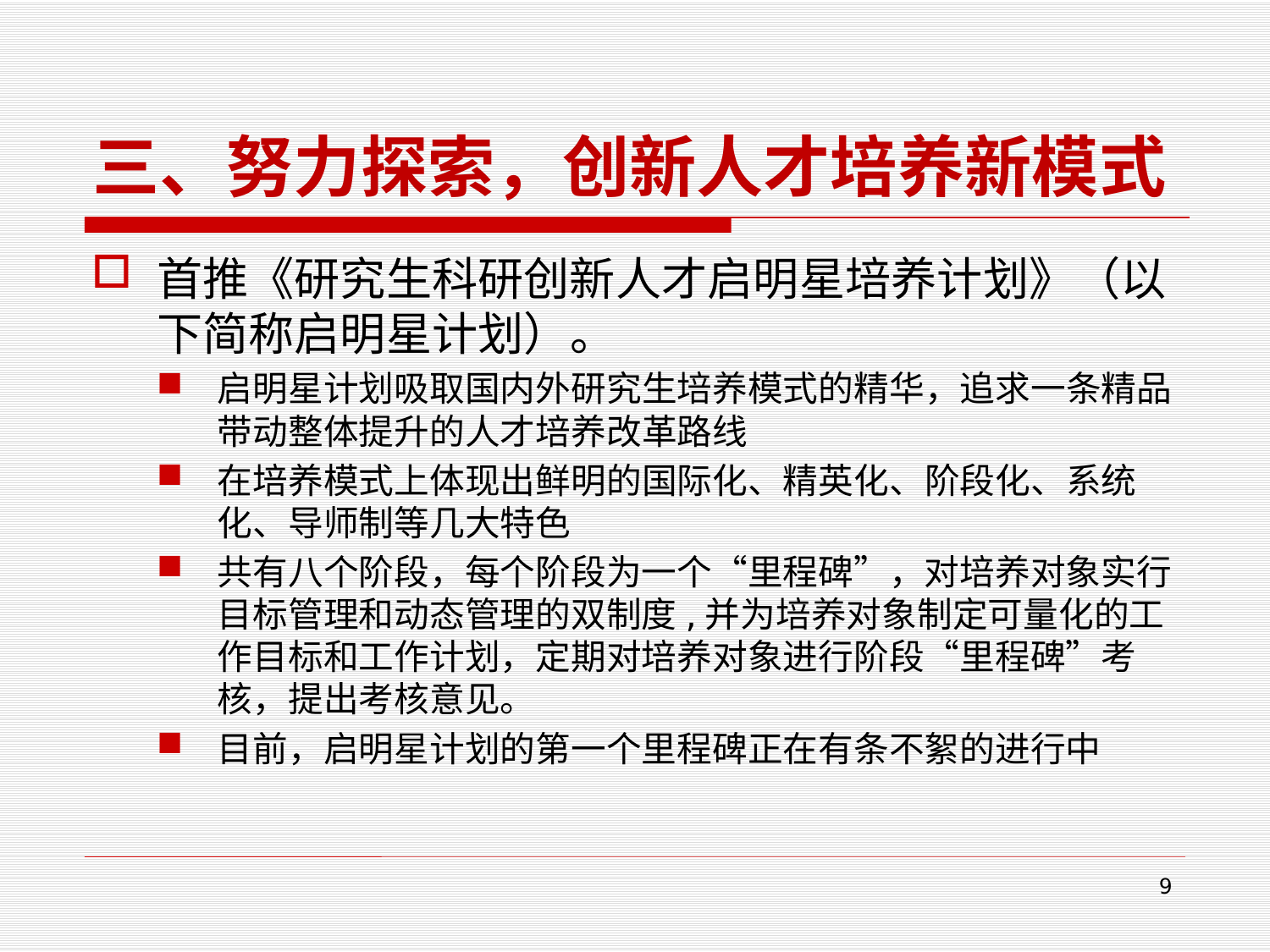

# 三、努力探索，创新人才培养新模式
首推《研究生科研创新人才启明星培养计划》（以下简称启明星计划）。
启明星计划吸取国内外研究生培养模式的精华，追求一条精品带动整体提升的人才培养改革路线
在培养模式上体现出鲜明的国际化、精英化、阶段化、系统化、导师制等几大特色
共有八个阶段，每个阶段为一个“里程碑”，对培养对象实行目标管理和动态管理的双制度,并为培养对象制定可量化的工作目标和工作计划，定期对培养对象进行阶段“里程碑”考核，提出考核意见。
目前，启明星计划的第一个里程碑正在有条不絮的进行中

9